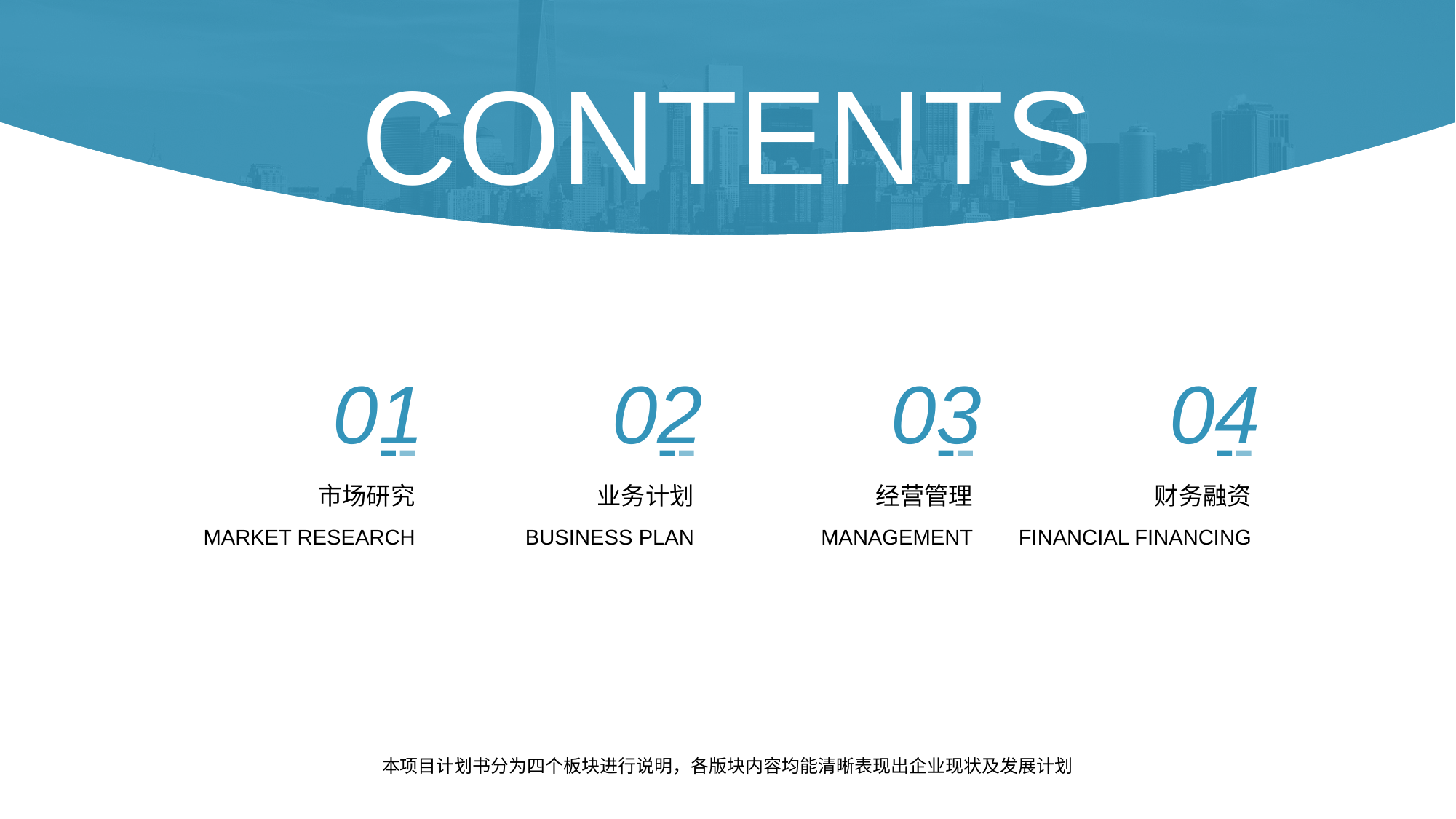

CONTENTS
市场研究
业务计划
经营管理
财务融资
MARKET RESEARCH
BUSINESS PLAN
MANAGEMENT
FINANCIAL FINANCING
本项目计划书分为四个板块进行说明，各版块内容均能清晰表现出企业现状及发展计划